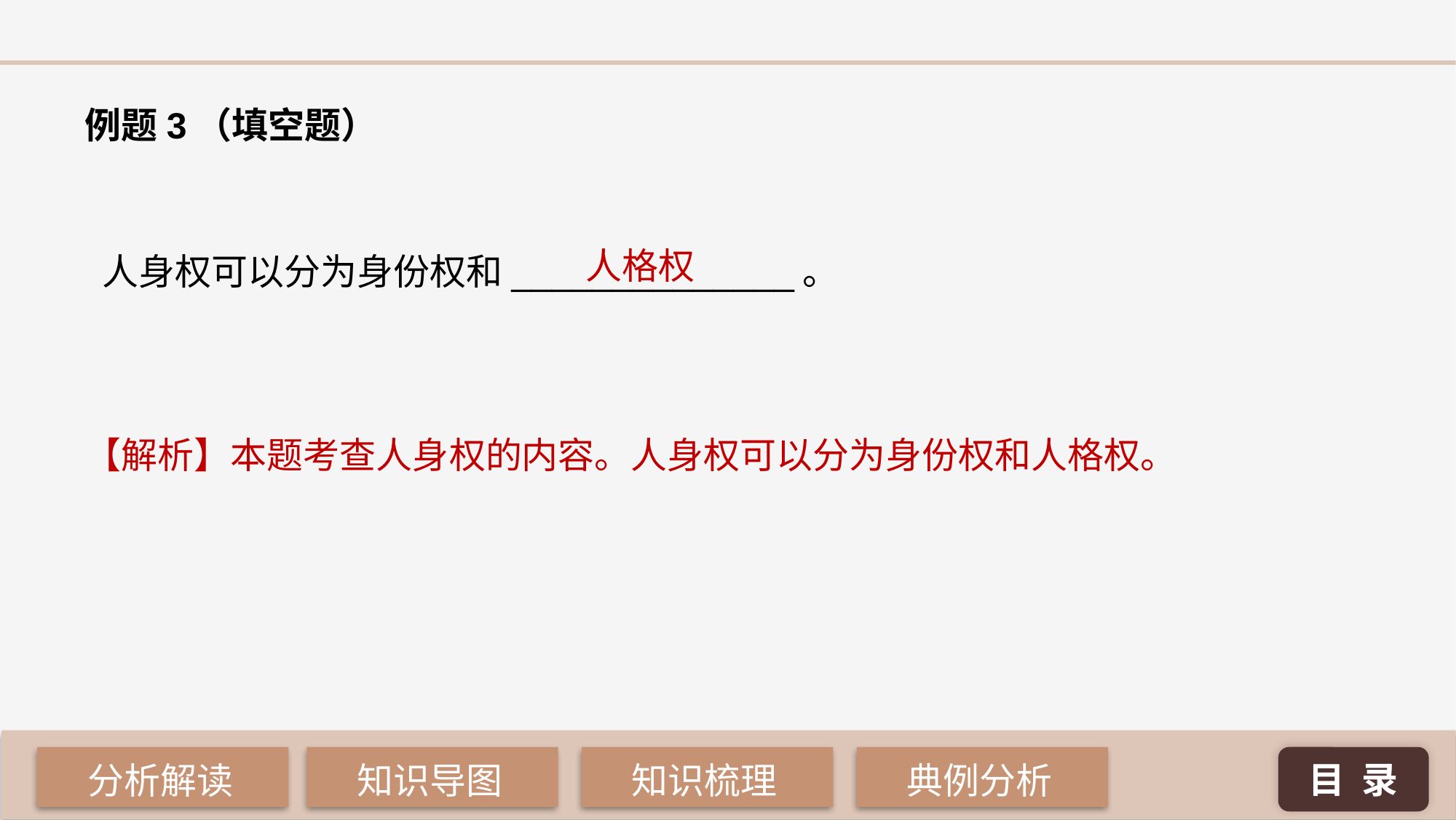

例题3（填空题）
人格权
人身权可以分为身份权和______________。
【解析】本题考查人身权的内容。人身权可以分为身份权和人格权。